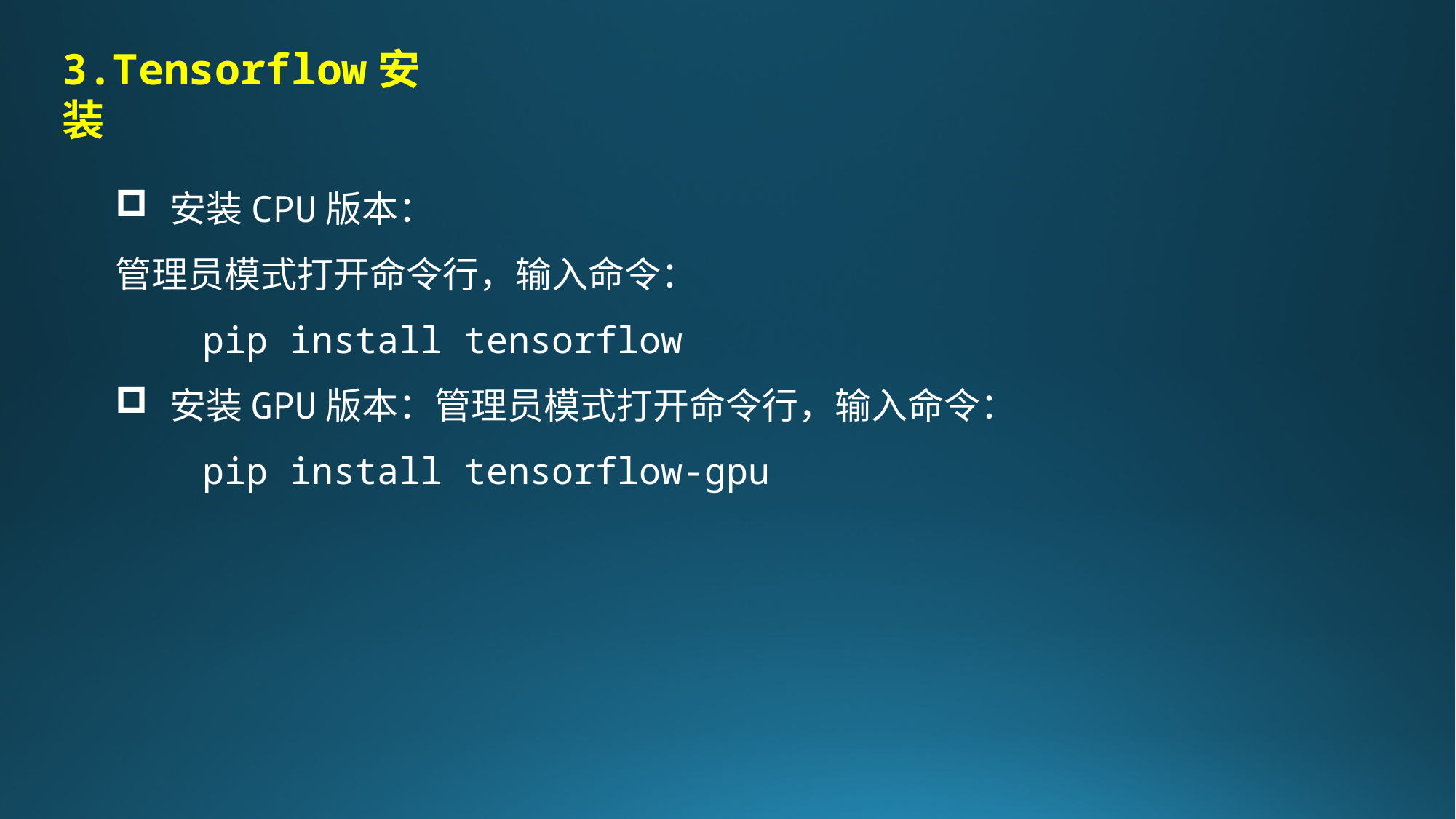

3.Tensorflow安装
安装CPU版本：
管理员模式打开命令行，输入命令：
    pip install tensorflow
安装GPU版本：管理员模式打开命令行，输入命令：
    pip install tensorflow-gpu